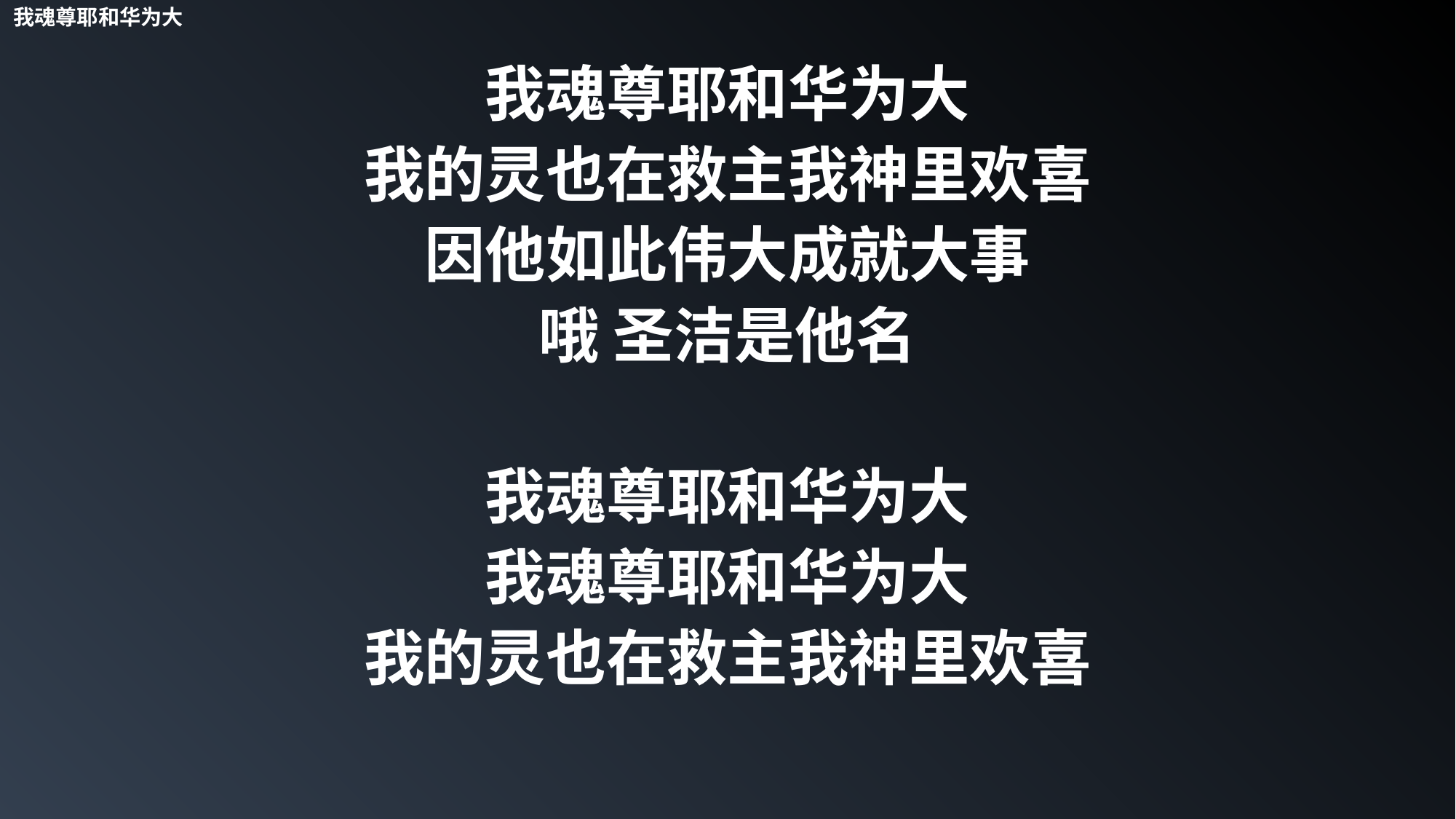

我魂尊耶和华为大
我魂尊耶和华为大
我的灵也在救主我神里欢喜
因他如此伟大成就大事
哦 圣洁是他名

我魂尊耶和华为大
我魂尊耶和华为大
我的灵也在救主我神里欢喜